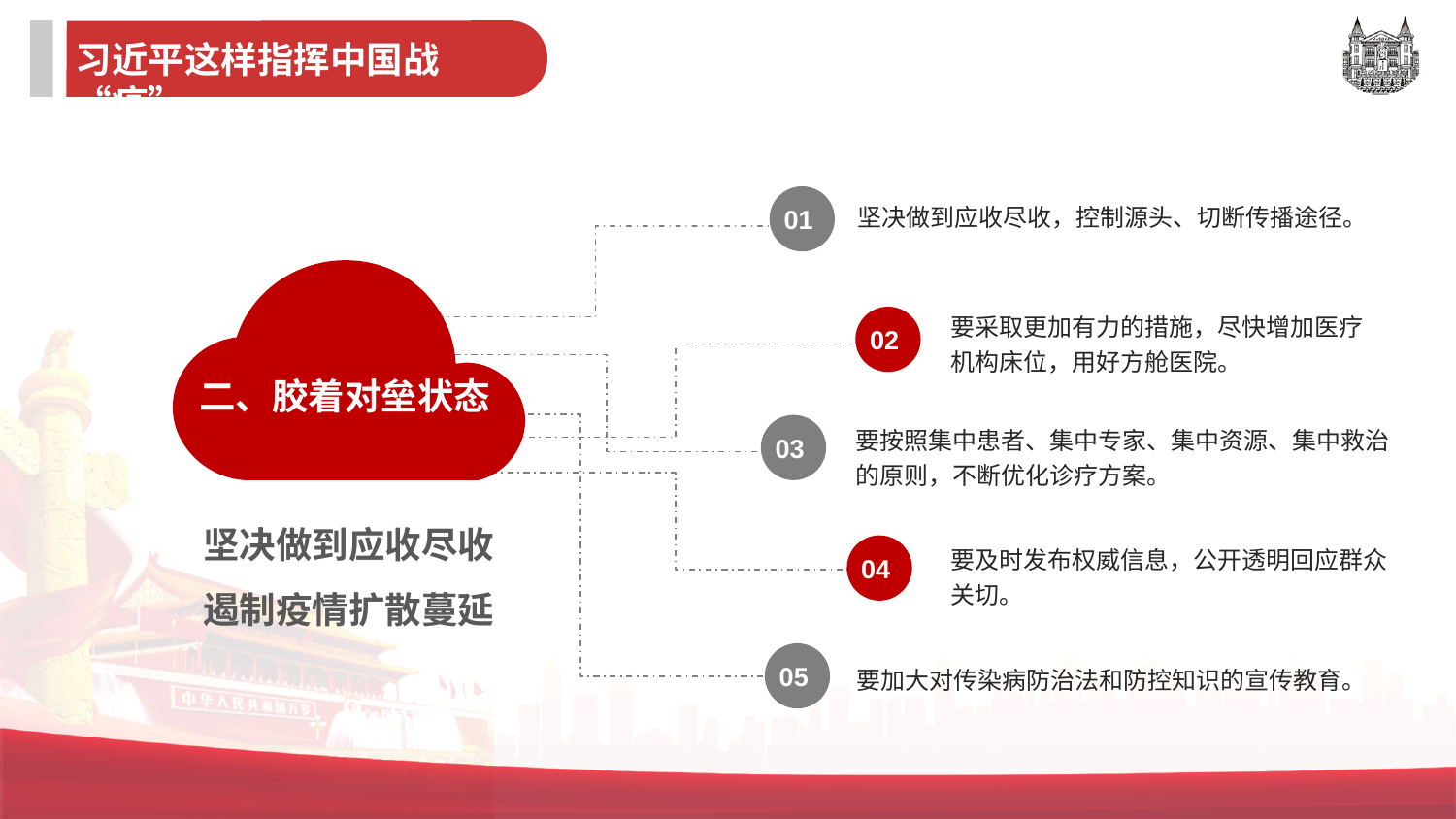

习近平这样指挥中国战“疫”

市场前景可观

01
坚决做到应收尽收，控制源头、切断传播途径。

二、胶着对垒状态
要采取更加有力的措施，尽快增加医疗机构床位，用好方舱医院。

02
要按照集中患者、集中专家、集中资源、集中救治的原则，不断优化诊疗方案。

03

05
要加大对传染病防治法和防控知识的宣传教育。
要及时发布权威信息，公开透明回应群众关切。

04
坚决做到应收尽收
遏制疫情扩散蔓延